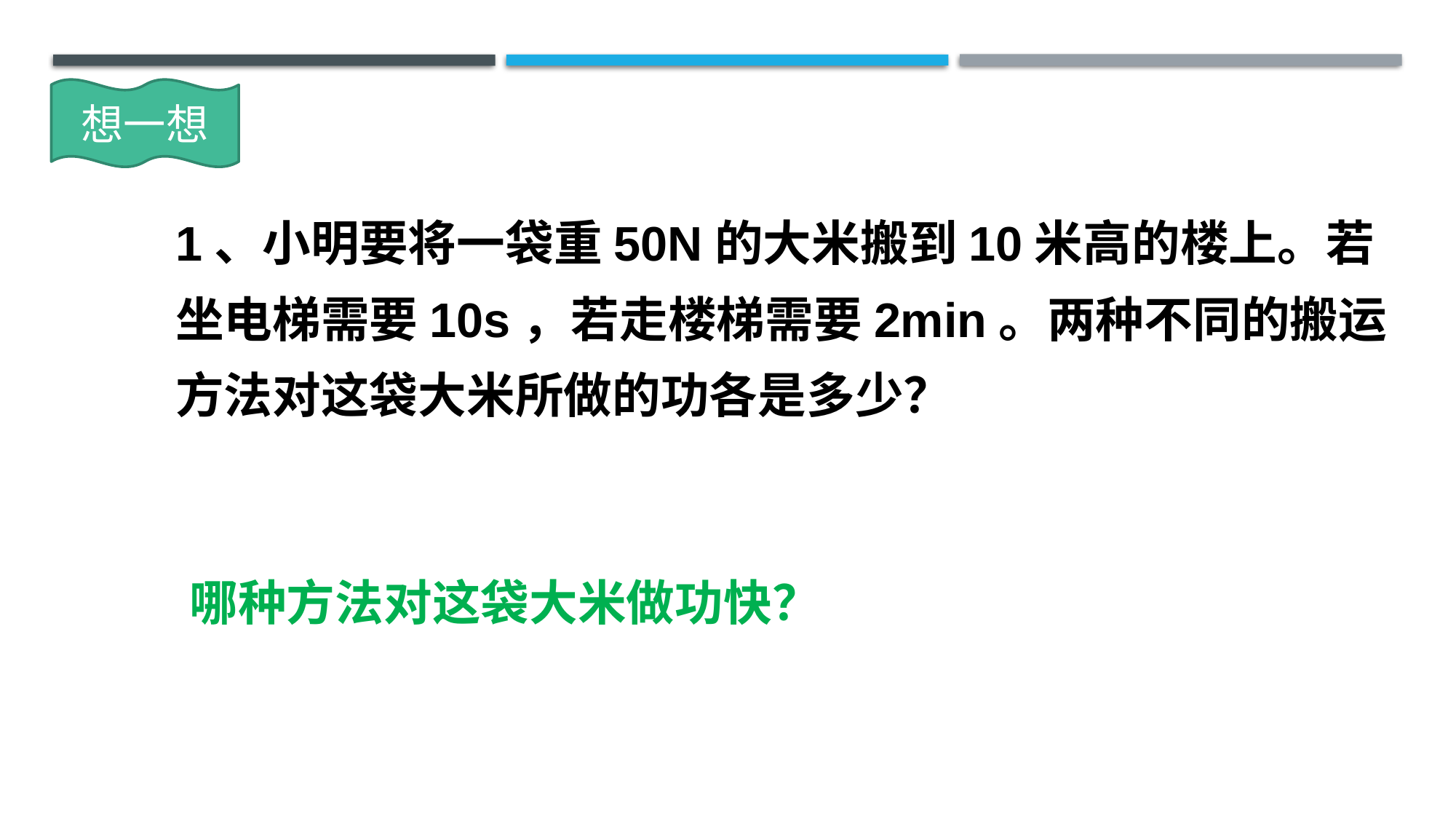

想一想
1、小明要将一袋重50N的大米搬到10米高的楼上。若坐电梯需要10s，若走楼梯需要2min。两种不同的搬运方法对这袋大米所做的功各是多少？
哪种方法对这袋大米做功快？